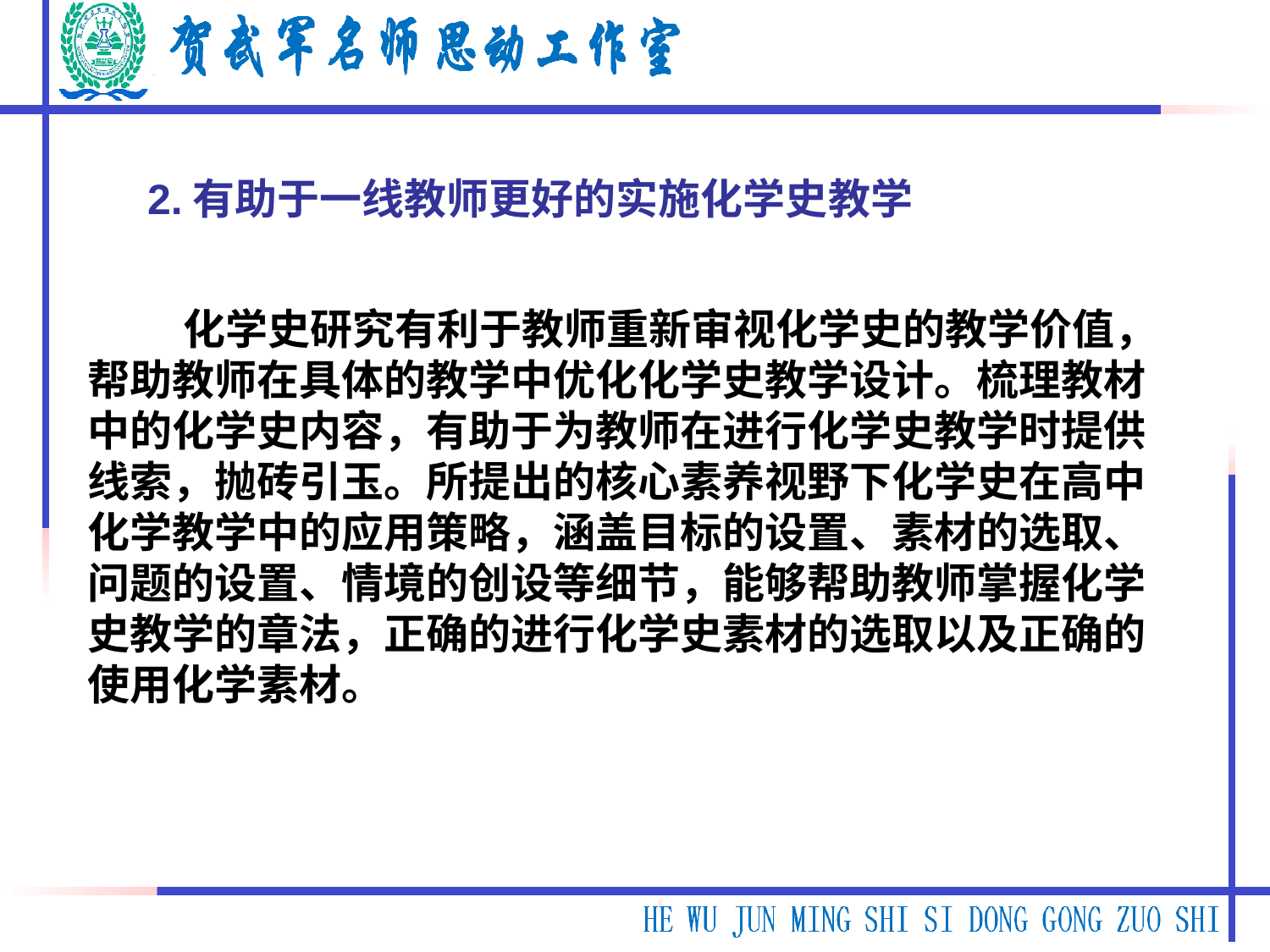

2.有助于一线教师更好的实施化学史教学
         化学史研究有利于教师重新审视化学史的教学价值，帮助教师在具体的教学中优化化学史教学设计。梳理教材中的化学史内容，有助于为教师在进行化学史教学时提供线索，抛砖引玉。所提出的核心素养视野下化学史在高中化学教学中的应用策略，涵盖目标的设置、素材的选取、问题的设置、情境的创设等细节，能够帮助教师掌握化学史教学的章法，正确的进行化学史素材的选取以及正确的使用化学素材。